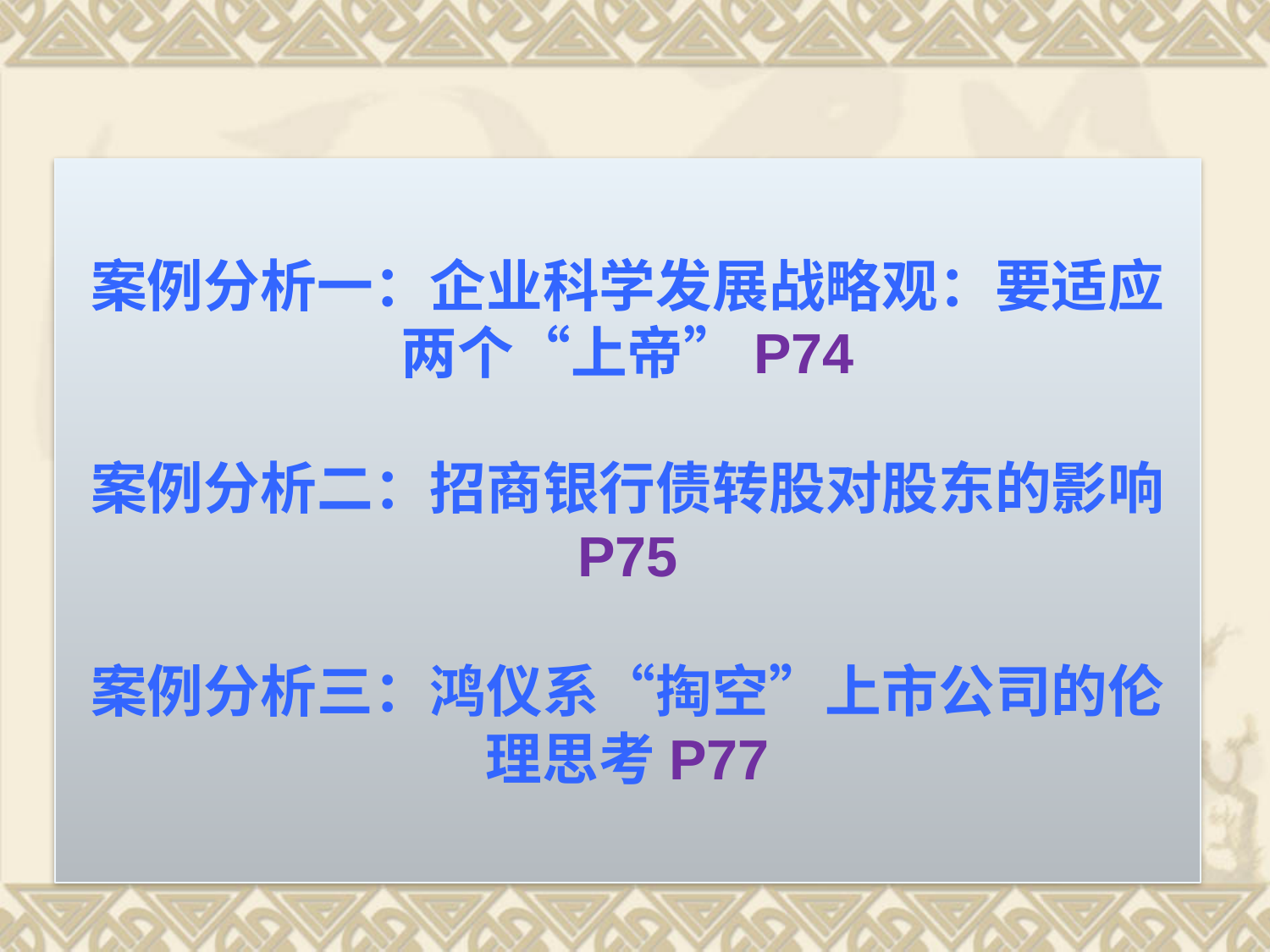

案例分析一：企业科学发展战略观：要适应两个“上帝”P74

案例分析二：招商银行债转股对股东的影响
P75

案例分析三：鸿仪系“掏空”上市公司的伦理思考P77